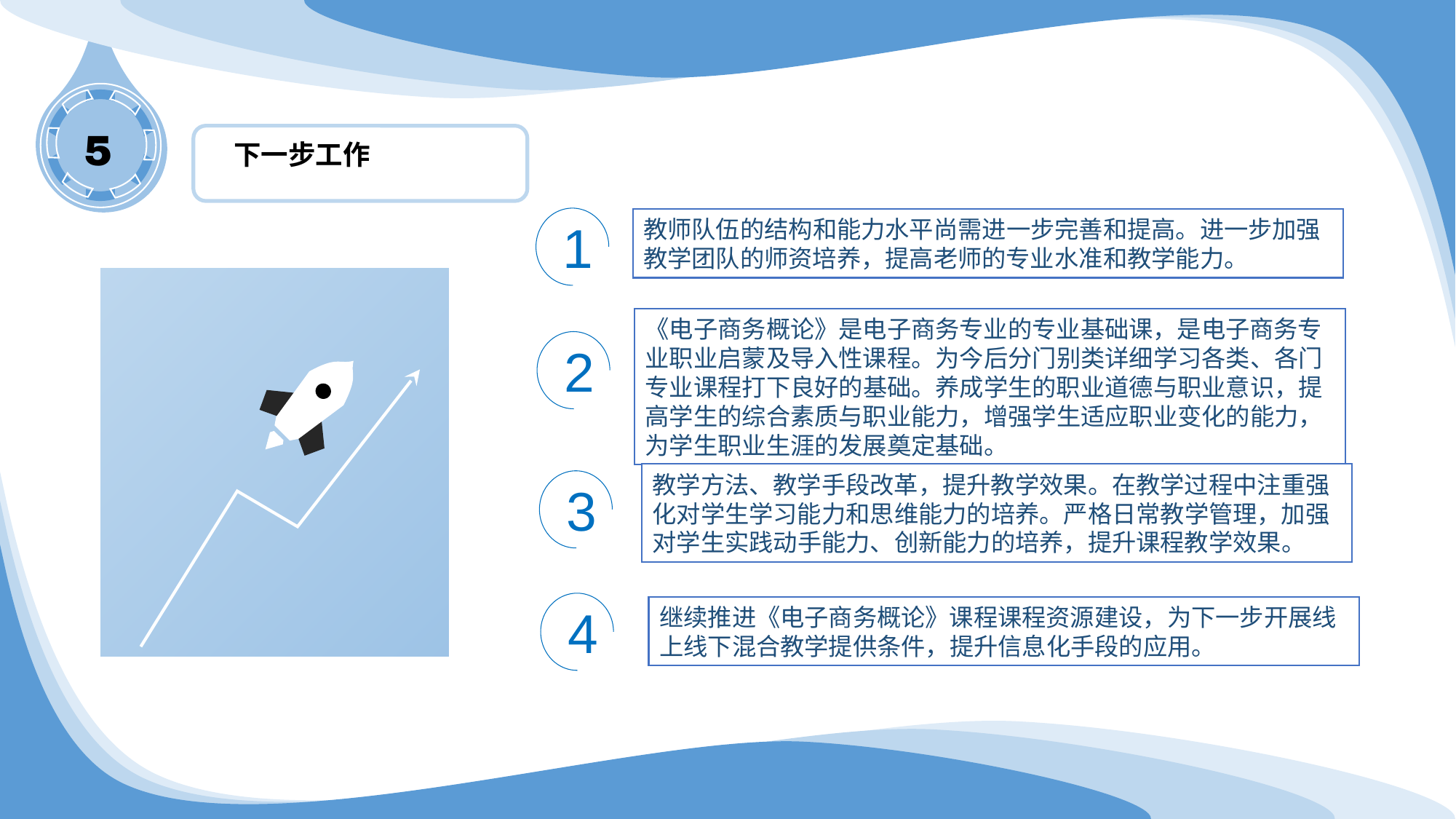

下一步工作

5

1
教师队伍的结构和能力水平尚需进一步完善和提高。进一步加强教学团队的师资培养，提高老师的专业水准和教学能力。

《电子商务概论》是电子商务专业的专业基础课，是电子商务专业职业启蒙及导入性课程。为今后分门别类详细学习各类、各门专业课程打下良好的基础。养成学生的职业道德与职业意识，提高学生的综合素质与职业能力，增强学生适应职业变化的能力，为学生职业生涯的发展奠定基础。

2

教学方法、教学手段改革，提升教学效果。在教学过程中注重强化对学生学习能力和思维能力的培养。严格日常教学管理，加强对学生实践动手能力、创新能力的培养，提升课程教学效果。

3

4
继续推进《电子商务概论》课程课程资源建设，为下一步开展线上线下混合教学提供条件，提升信息化手段的应用。